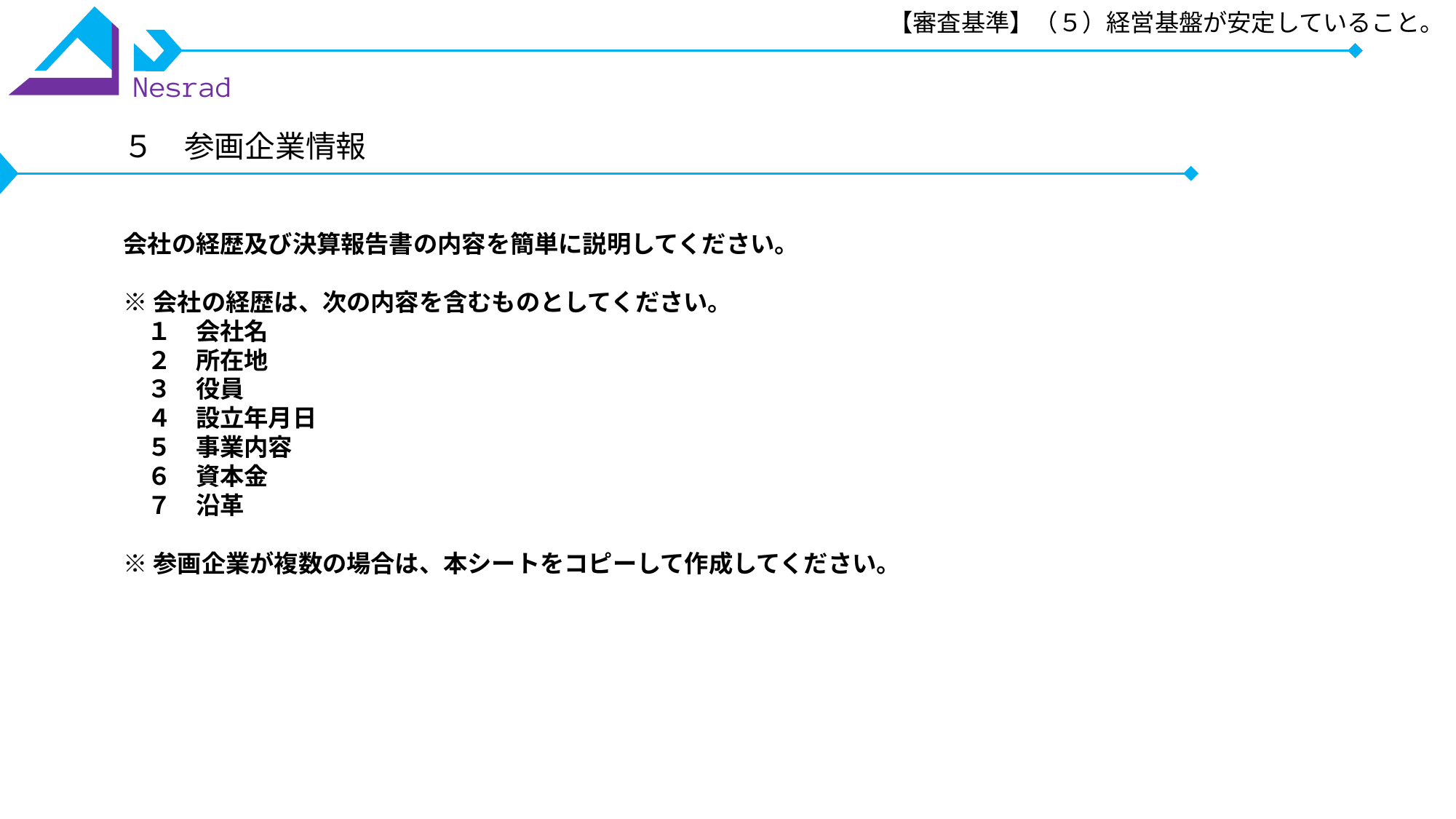

【審査基準】（５）経営基盤が安定していること。
５　参画企業情報

会社の経歴及び決算報告書の内容を簡単に説明してください。

※会社の経歴は、次の内容を含むものとしてください。
　１　会社名
　２　所在地
　３　役員
　４　設立年月日
　５　事業内容
　６　資本金
　７　沿革

※参画企業が複数の場合は、本シートをコピーして作成してください。